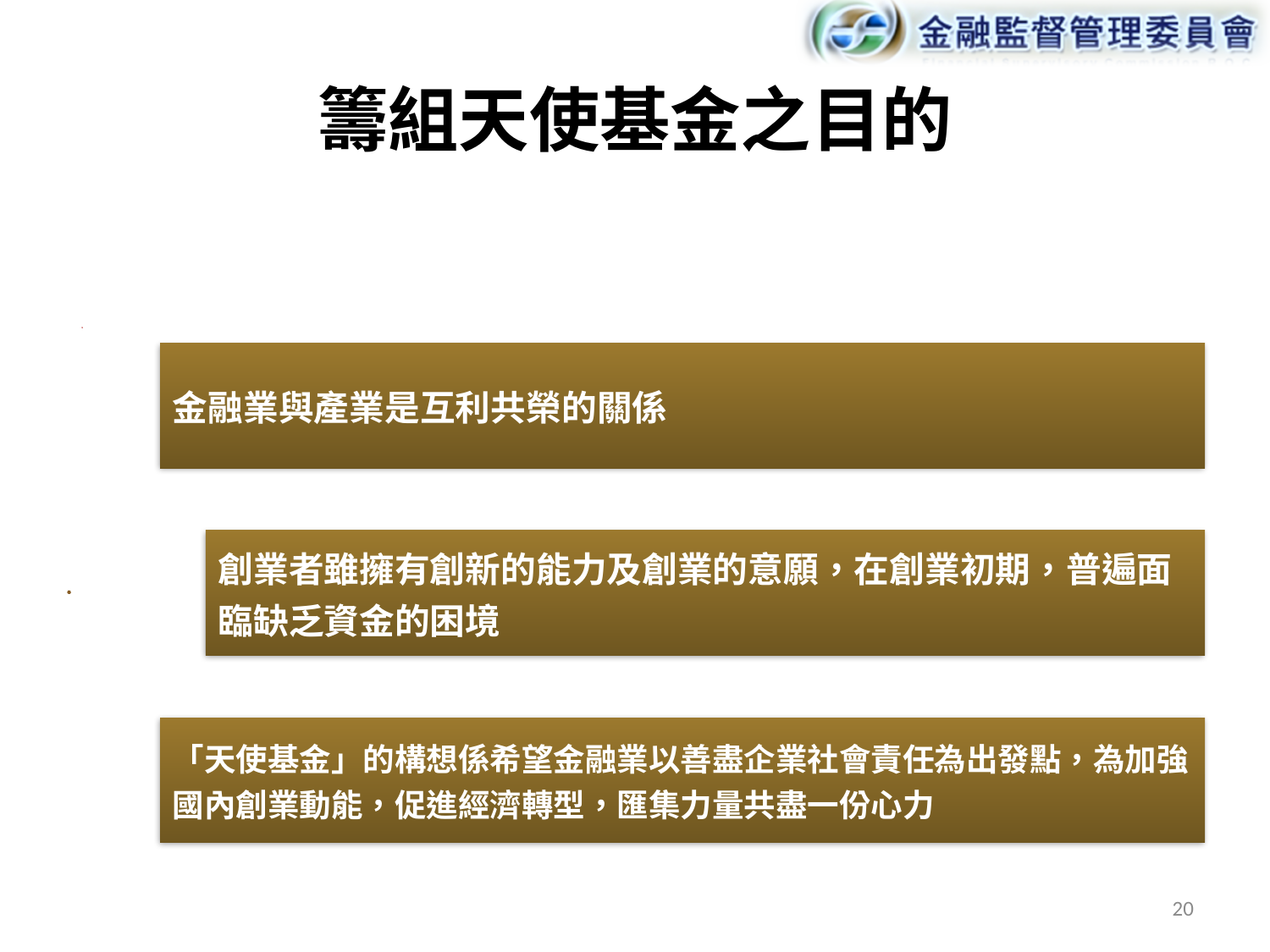

# 籌組天使基金之目的

金融業與產業是互利共榮的關係
創業者雖擁有創新的能力及創業的意願，在創業初期，普遍面臨缺乏資金的困境
「天使基金」的構想係希望金融業以善盡企業社會責任為出發點，為加強國內創業動能，促進經濟轉型，匯集力量共盡一份心力
20